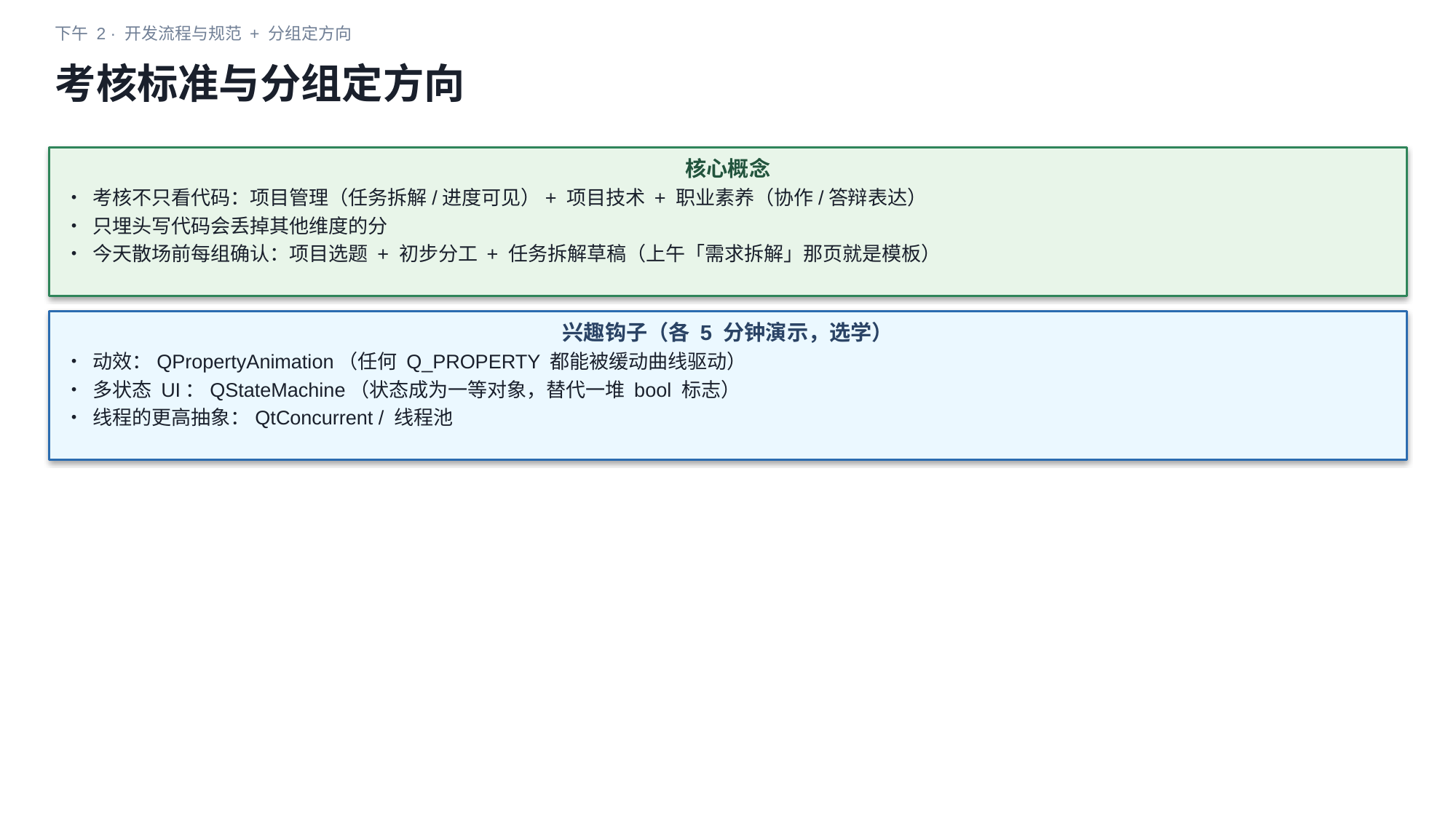

下午 2 · 开发流程与规范 + 分组定方向
考核标准与分组定方向
核心概念
• 考核不只看代码：项目管理（任务拆解/进度可见）+ 项目技术 + 职业素养（协作/答辩表达）
• 只埋头写代码会丢掉其他维度的分
• 今天散场前每组确认：项目选题 + 初步分工 + 任务拆解草稿（上午「需求拆解」那页就是模板）
兴趣钩子（各 5 分钟演示，选学）
• 动效：QPropertyAnimation（任何 Q_PROPERTY 都能被缓动曲线驱动）
• 多状态 UI：QStateMachine（状态成为一等对象，替代一堆 bool 标志）
• 线程的更高抽象：QtConcurrent / 线程池